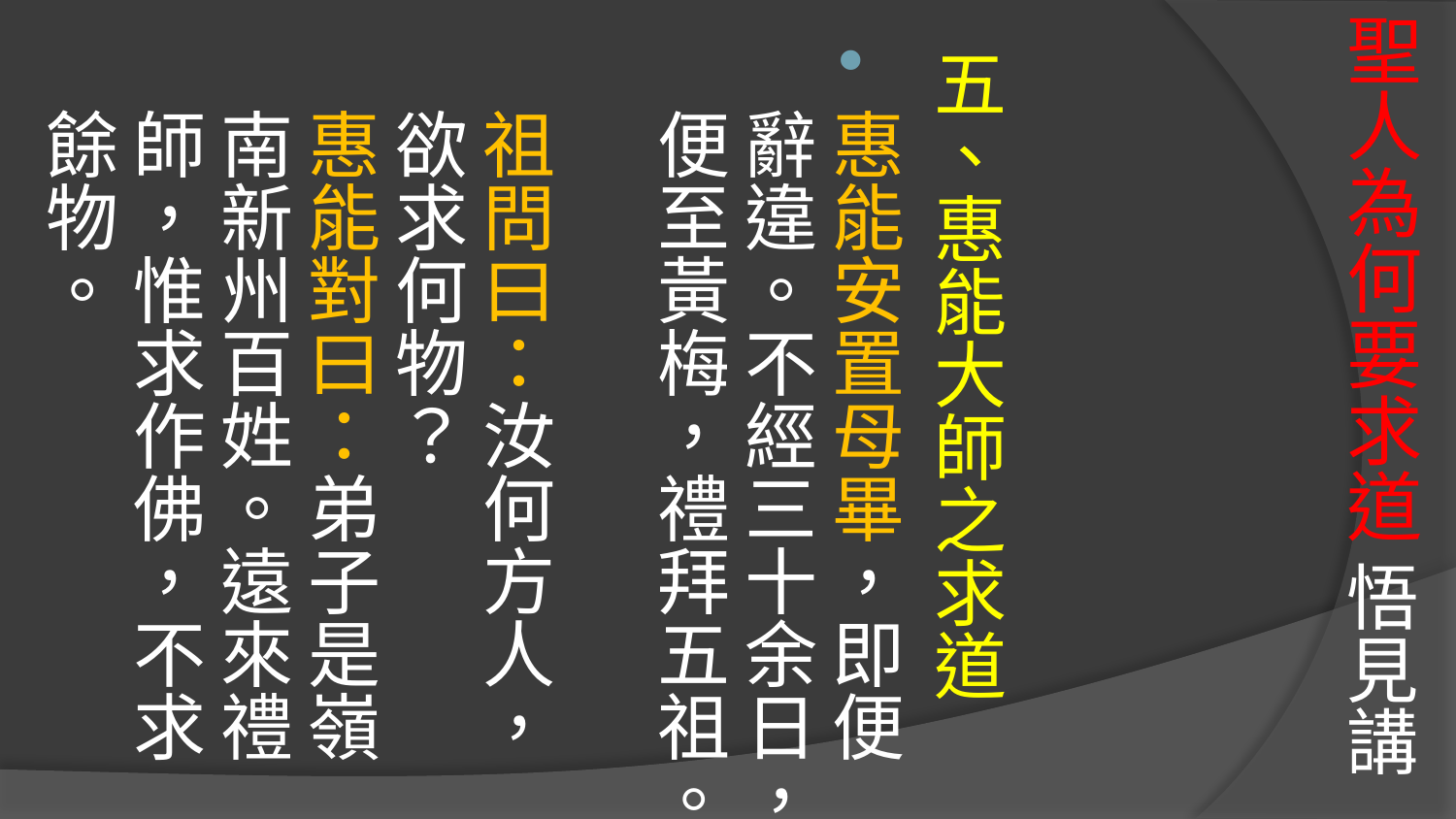

# 聖人為何要求道 悟見講
五、惠能大師之求道
惠能安置母畢，即便辭違。不經三十余日，便至黃梅，禮拜五祖。
祖問曰：汝何方人，欲求何物？
惠能對曰：弟子是嶺南新州百姓。遠來禮師，惟求作佛，不求餘物。